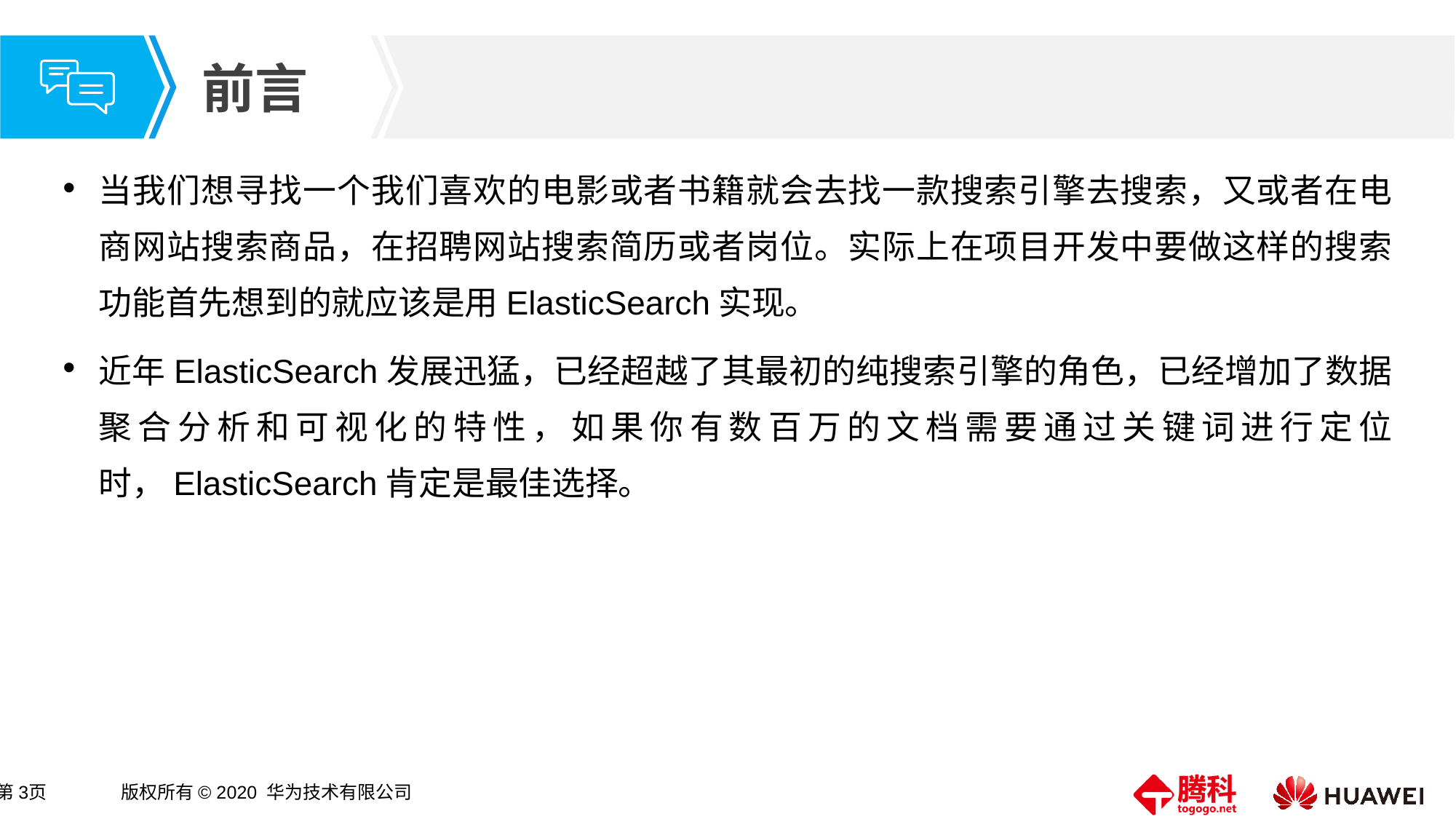

当我们想寻找一个我们喜欢的电影或者书籍就会去找一款搜索引擎去搜索，又或者在电商网站搜索商品，在招聘网站搜索简历或者岗位。实际上在项目开发中要做这样的搜索功能首先想到的就应该是用ElasticSearch实现。
近年ElasticSearch发展迅猛，已经超越了其最初的纯搜索引擎的角色，已经增加了数据聚合分析和可视化的特性，如果你有数百万的文档需要通过关键词进行定位时，ElasticSearch肯定是最佳选择。